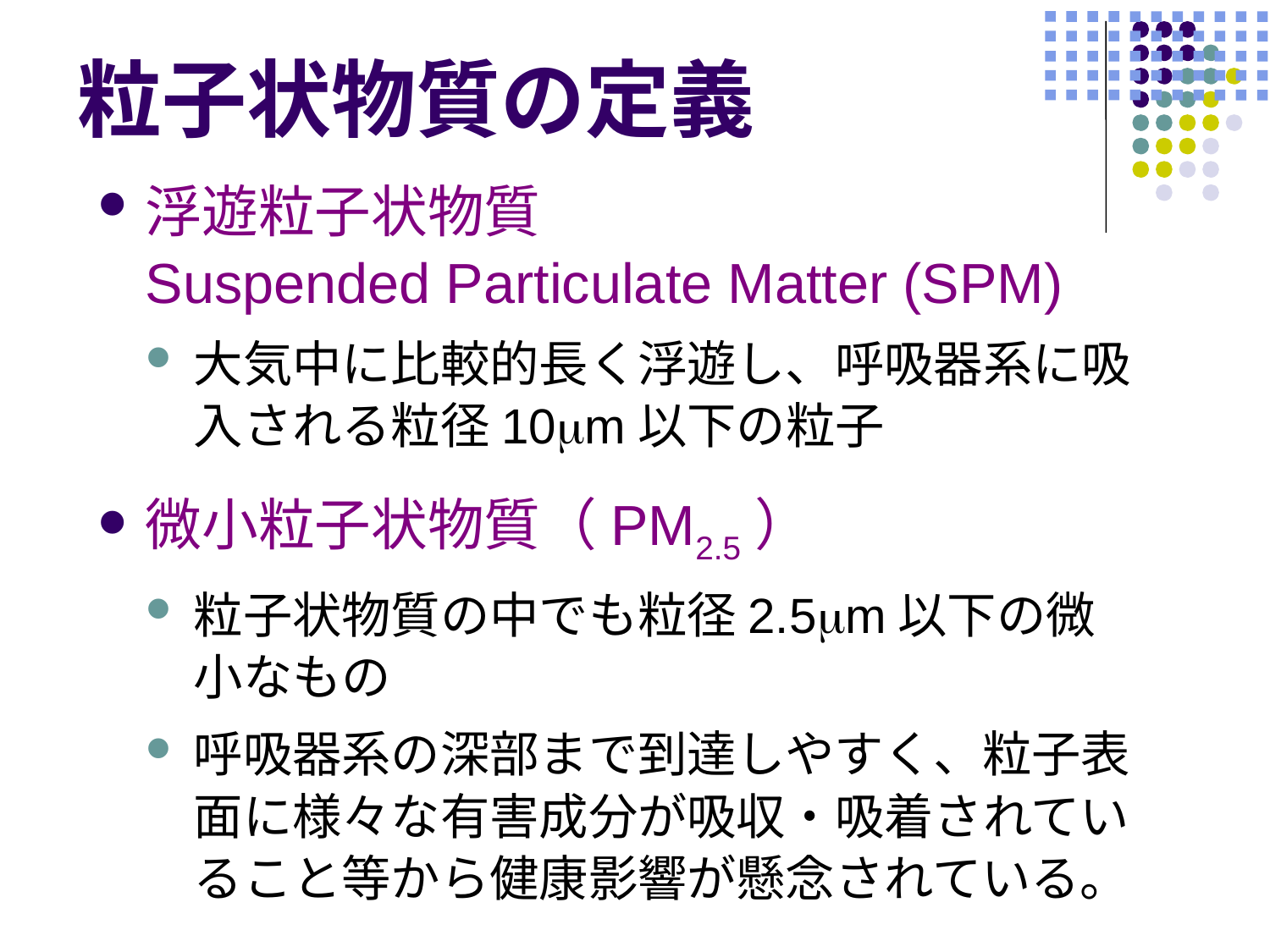

粒子状物質の定義
浮遊粒子状物質
Suspended Particulate Matter (SPM)
大気中に比較的長く浮遊し、呼吸器系に吸入される粒径10μm以下の粒子
微小粒子状物質（PM2.5）
粒子状物質の中でも粒径2.5μm以下の微小なもの
呼吸器系の深部まで到達しやすく、粒子表面に様々な有害成分が吸収・吸着されていること等から健康影響が懸念されている。